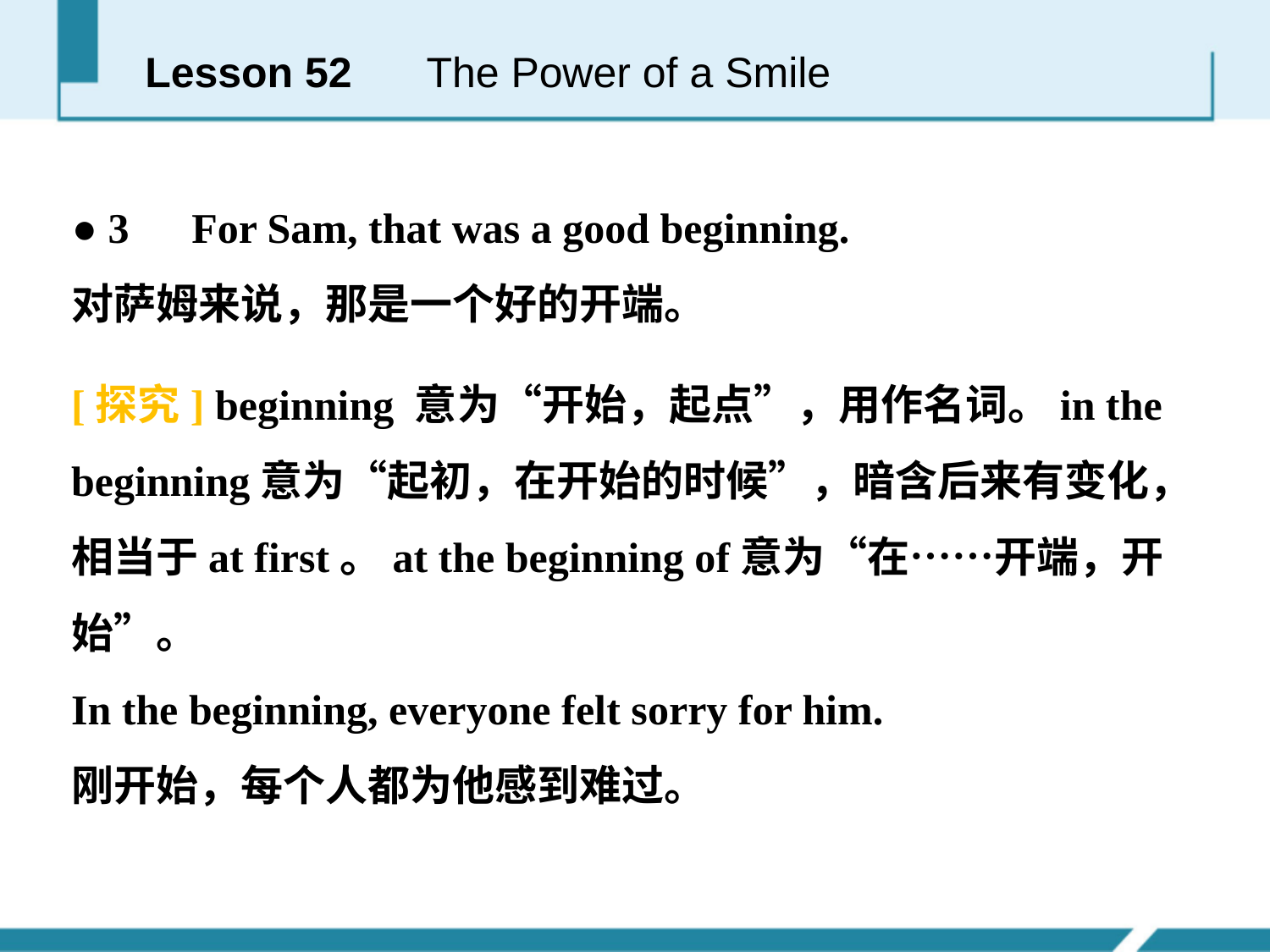

Lesson 52 　The Power of a Smile
● 3　For Sam, that was a good beginning.
对萨姆来说，那是一个好的开端。
[探究] beginning 意为“开始，起点”，用作名词。in the beginning意为“起初，在开始的时候”，暗含后来有变化，相当于at first。at the beginning of意为“在……开端，开始”。
In the beginning, everyone felt sorry for him.
刚开始，每个人都为他感到难过。